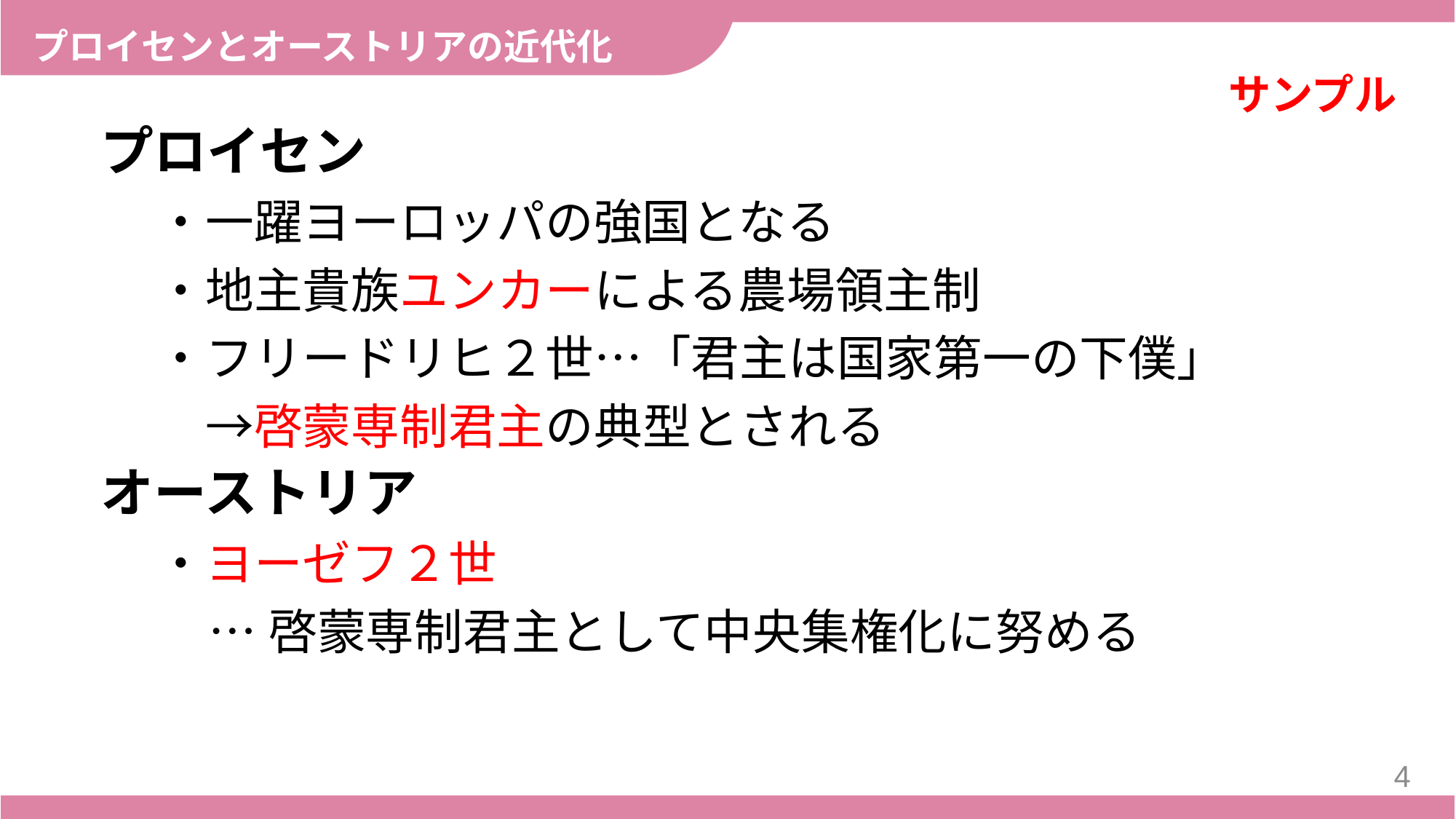

プロイセンとオーストリアの近代化
プロイセン
・一躍ヨーロッパの強国となる
・地主貴族ユンカーによる農場領主制
・フリードリヒ２世…「君主は国家第一の下僕」
　→啓蒙専制君主の典型とされる
オーストリア
・ヨーゼフ２世
	…啓蒙専制君主として中央集権化に努める